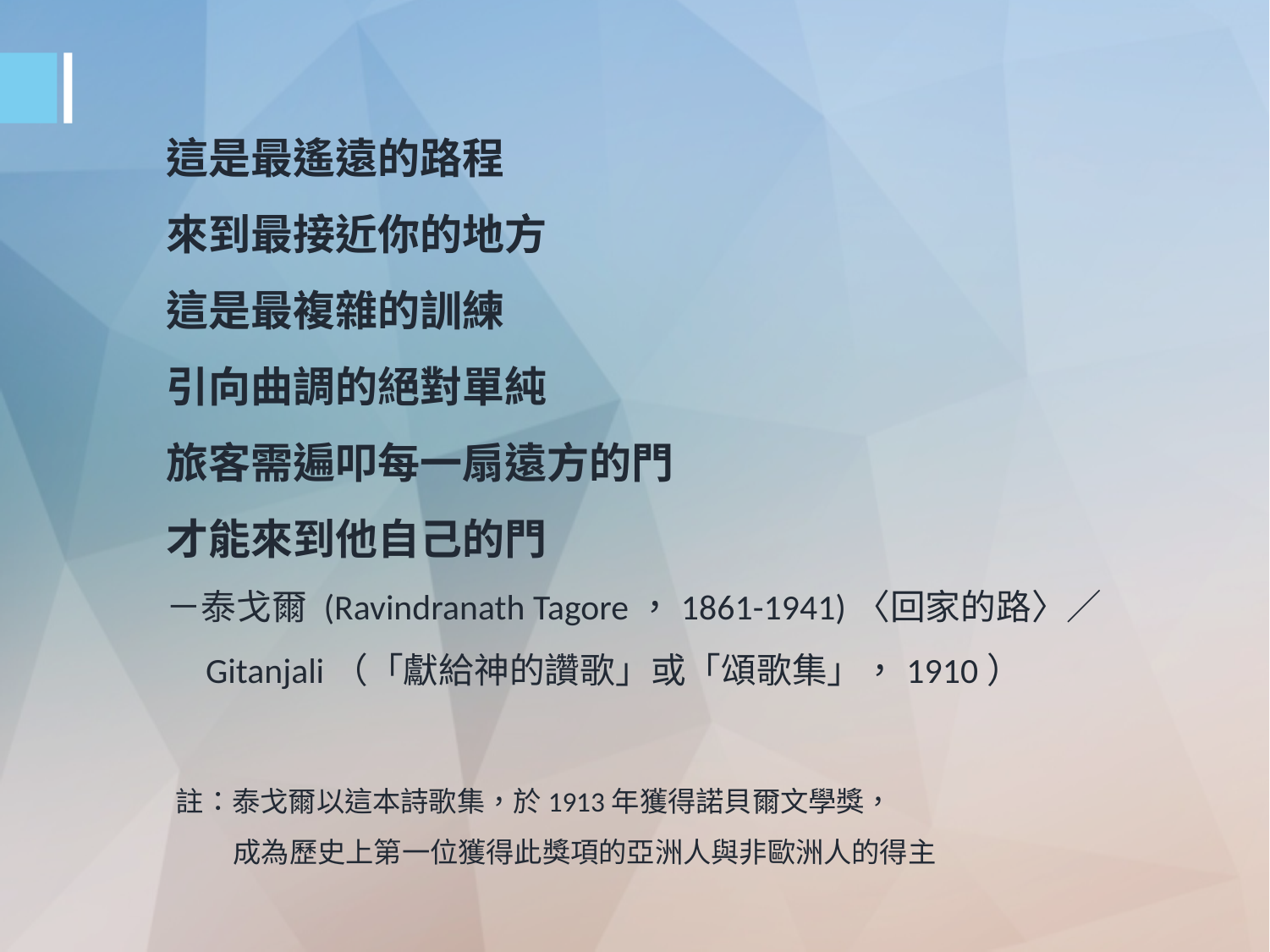

這是最遙遠的路程
來到最接近你的地方
這是最複雜的訓練
引向曲調的絕對單純
旅客需遍叩每一扇遠方的門
才能來到他自己的門
－泰戈爾 (Ravindranath Tagore，1861-1941)〈回家的路〉／
    Gitanjali（「獻給神的讚歌」或「頌歌集」，1910）
註：泰戈爾以這本詩歌集，於1913年獲得諾貝爾文學獎，
        成為歷史上第一位獲得此獎項的亞洲人與非歐洲人的得主